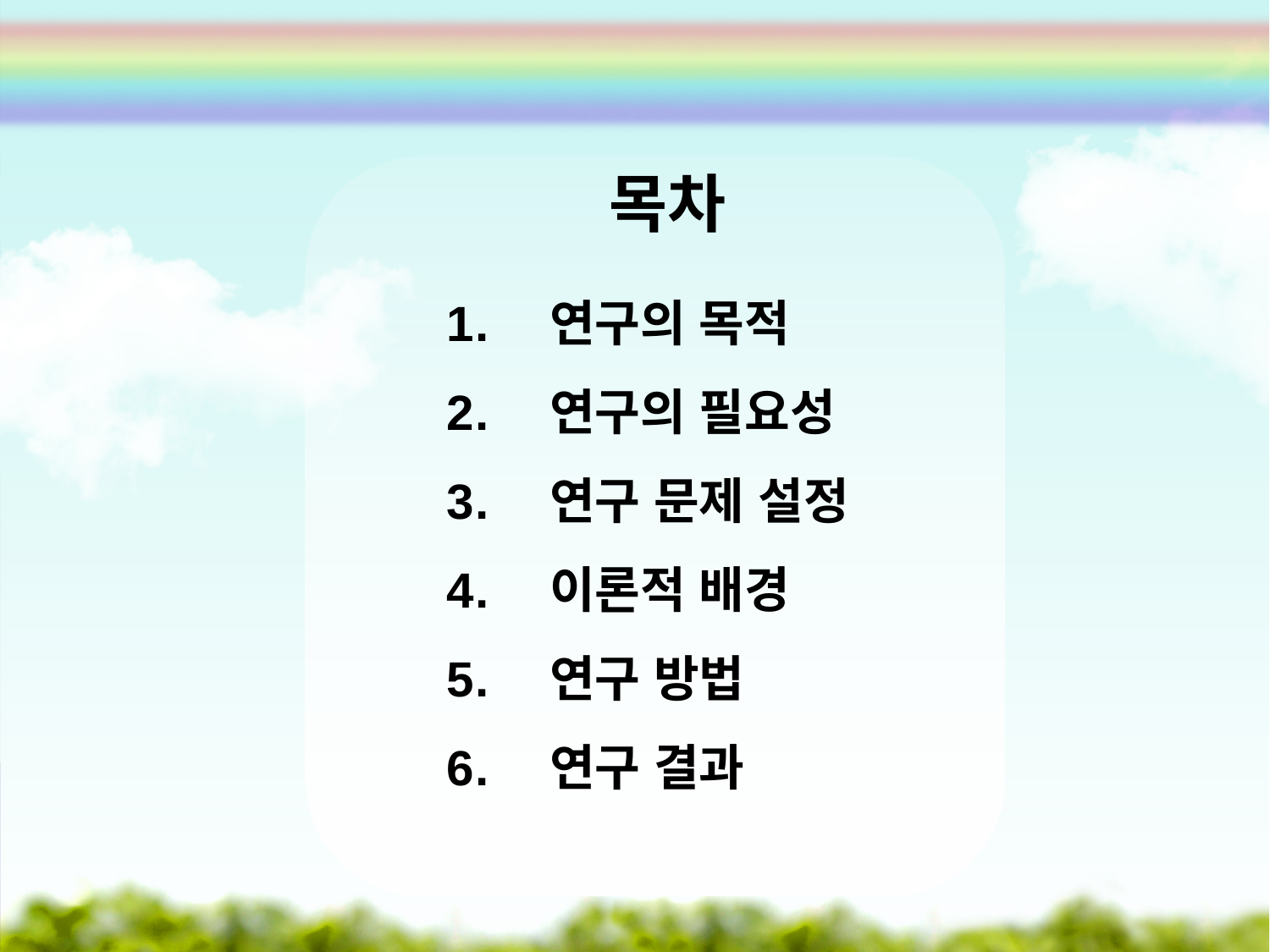

목차
연구의 목적
연구의 필요성
연구 문제 설정
이론적 배경
연구 방법
연구 결과